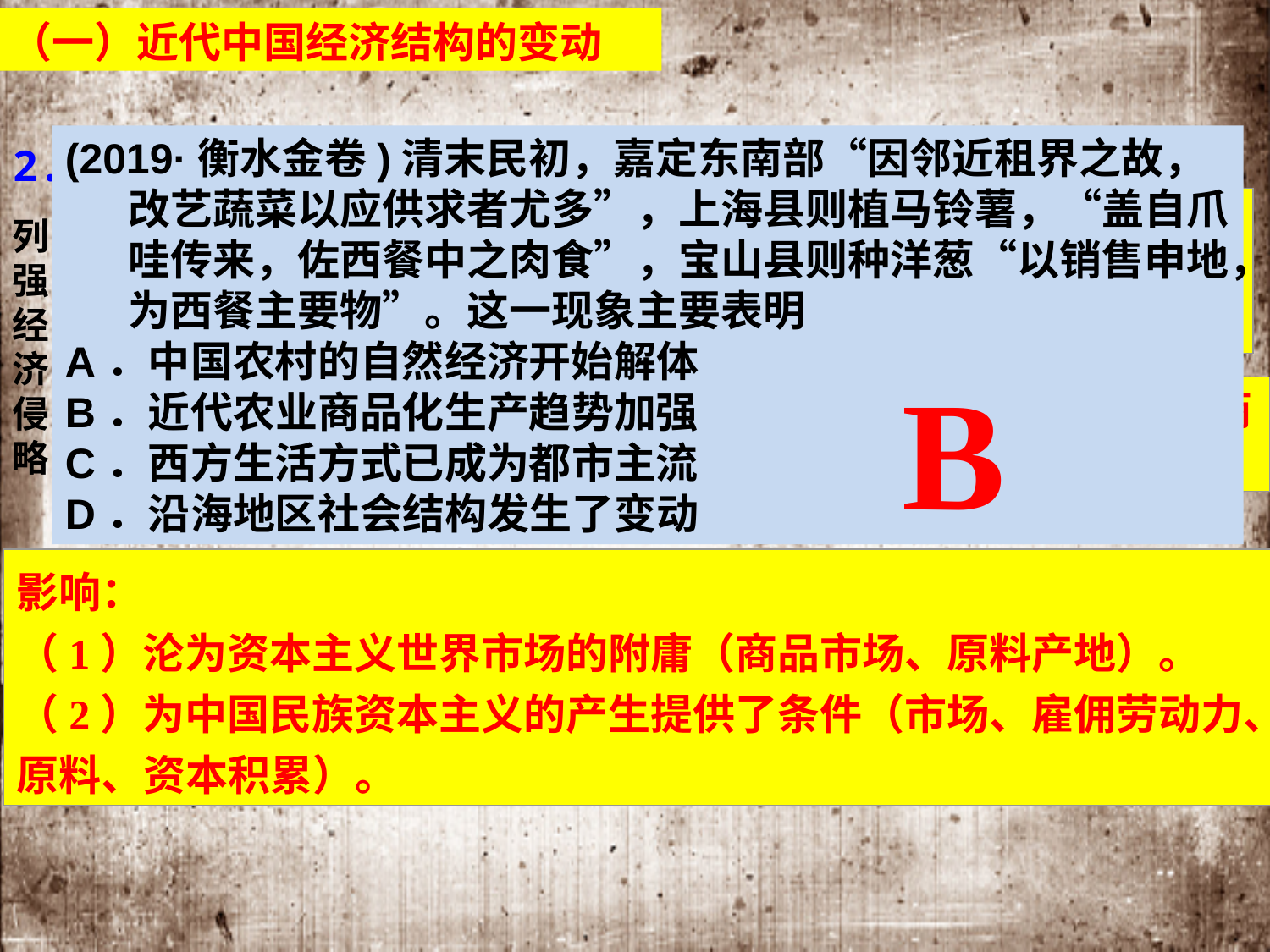

（一）近代中国经济结构的变动
(2019·衡水金卷)清末民初，嘉定东南部“因邻近租界之故，改艺蔬菜以应供求者尤多”，上海县则植马铃薯，“盖自爪哇传来，佐西餐中之肉食”，宝山县则种洋葱“以销售申地，为西餐主要物”。这一现象主要表明
A．中国农村的自然经济开始解体
B．近代农业商品化生产趋势加强
C．西方生活方式已成为都市主流
D．沿海地区社会结构发生了变动
2.自然经济逐渐解体（但仍占主导）表现与影响
（1）纺与织、耕与织分离，个体农业与家庭手工业分离。传统手工业破产。

列强经济侵略
 倾销商品（以洋纱、洋布为主）

B
 掠夺原料，中国丝、茶生产服务于资本主义市场
（2）农产品产日益商品化，商品经济发展。

影响：
（1）沦为资本主义世界市场的附庸（商品市场、原料产地）。
（2）为中国民族资本主义的产生提供了条件（市场、雇佣劳动力、原料、资本积累）。